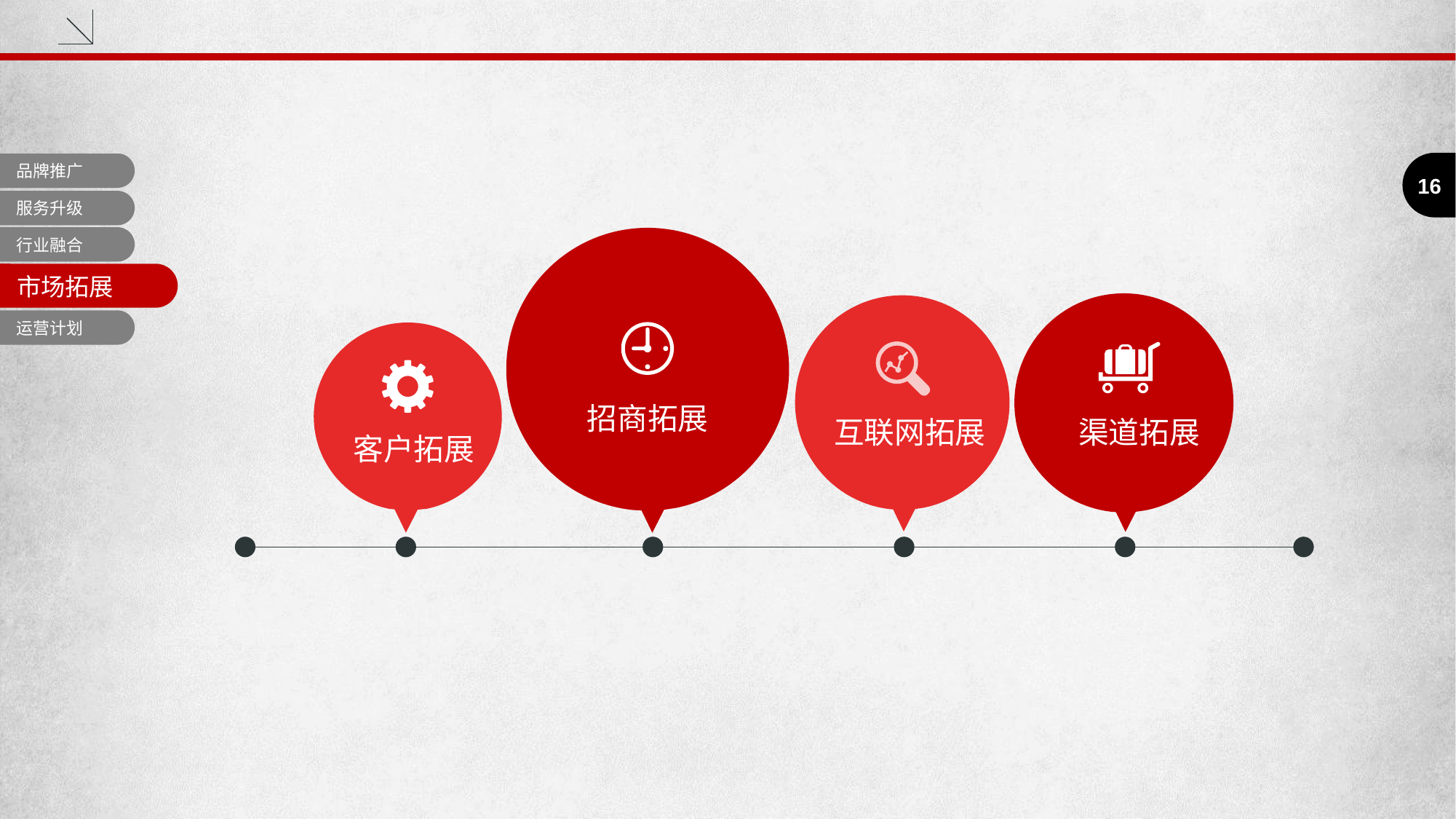

16

品牌推广

服务升级

行业融合

招商拓展

市场拓展

渠道拓展

互联网拓展

运营计划

客户拓展